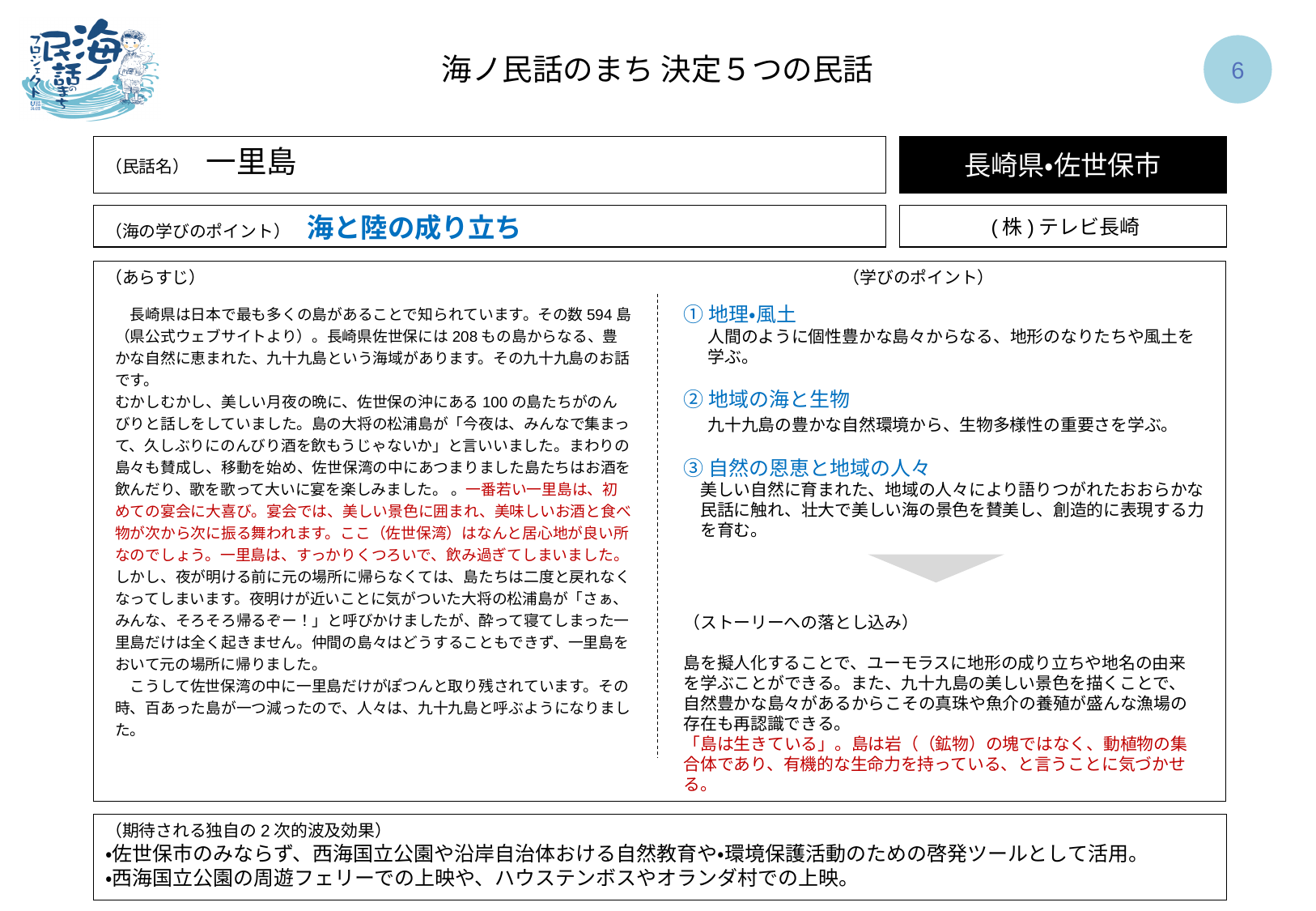

海ノ民話のまち 決定５つの民話
6
長崎県・佐世保市
（民話名）　一里島
（海の学びのポイント）　海と陸の成り立ち

 (株)テレビ長崎
（あらすじ）				　　　　　　　　　　　　　　　（学びのポイント）

　長崎県は日本で最も多くの島があることで知られています。その数594島（県公式ウェブサイトより）。長崎県佐世保には208もの島からなる、豊かな自然に恵まれた、九十九島という海域があります。その九十九島のお話です。
むかしむかし、美しい月夜の晩に、佐世保の沖にある100の島たちがのんびりと話しをしていました。島の大将の松浦島が「今夜は、みんなで集まって、久しぶりにのんびり酒を飲もうじゃないか」と言いいました。まわりの島々も賛成し、移動を始め、佐世保湾の中にあつまりました島たちはお酒を飲んだり、歌を歌って大いに宴を楽しみました。 。一番若い一里島は、初めての宴会に大喜び。宴会では、美しい景色に囲まれ、美味しいお酒と食べ物が次から次に振る舞われます。ここ（佐世保湾）はなんと居心地が良い所なのでしょう。一里島は、すっかりくつろいで、飲み過ぎてしまいました。しかし、夜が明ける前に元の場所に帰らなくては、島たちは二度と戻れなくなってしまいます。夜明けが近いことに気がついた大将の松浦島が「さぁ、みんな、そろそろ帰るぞー！」と呼びかけましたが、酔って寝てしまった一里島だけは全く起きません。仲間の島々はどうすることもできず、一里島をおいて元の場所に帰りました。
　こうして佐世保湾の中に一里島だけがぽつんと取り残されています。その時、百あった島が一つ減ったので、人々は、九十九島と呼ぶようになりました。
①地理・風土
	人間のように個性豊かな島々からなる、地形のなりたちや風土を学ぶ。

②地域の海と生物
	九十九島の豊かな自然環境から、生物多様性の重要さを学ぶ。

③自然の恩恵と地域の人々
　美しい自然に育まれた、地域の人々により語りつがれたおおらかな
　民話に触れ、壮大で美しい海の景色を賛美し、創造的に表現する力
　を育む。

（ストーリーへの落とし込み）

島を擬人化することで、ユーモラスに地形の成り立ちや地名の由来を学ぶことができる。また、九十九島の美しい景色を描くことで、自然豊かな島々があるからこその真珠や魚介の養殖が盛んな漁場の存在も再認識できる。
「島は生きている」。島は岩（（鉱物）の塊ではなく、動植物の集合体であり、有機的な生命力を持っている、と言うことに気づかせる。
（期待される独自の2次的波及効果）
・佐世保市のみならず、西海国立公園や沿岸自治体おける自然教育や・環境保護活動のための啓発ツールとして活用。
・西海国立公園の周遊フェリーでの上映や、ハウステンボスやオランダ村での上映。